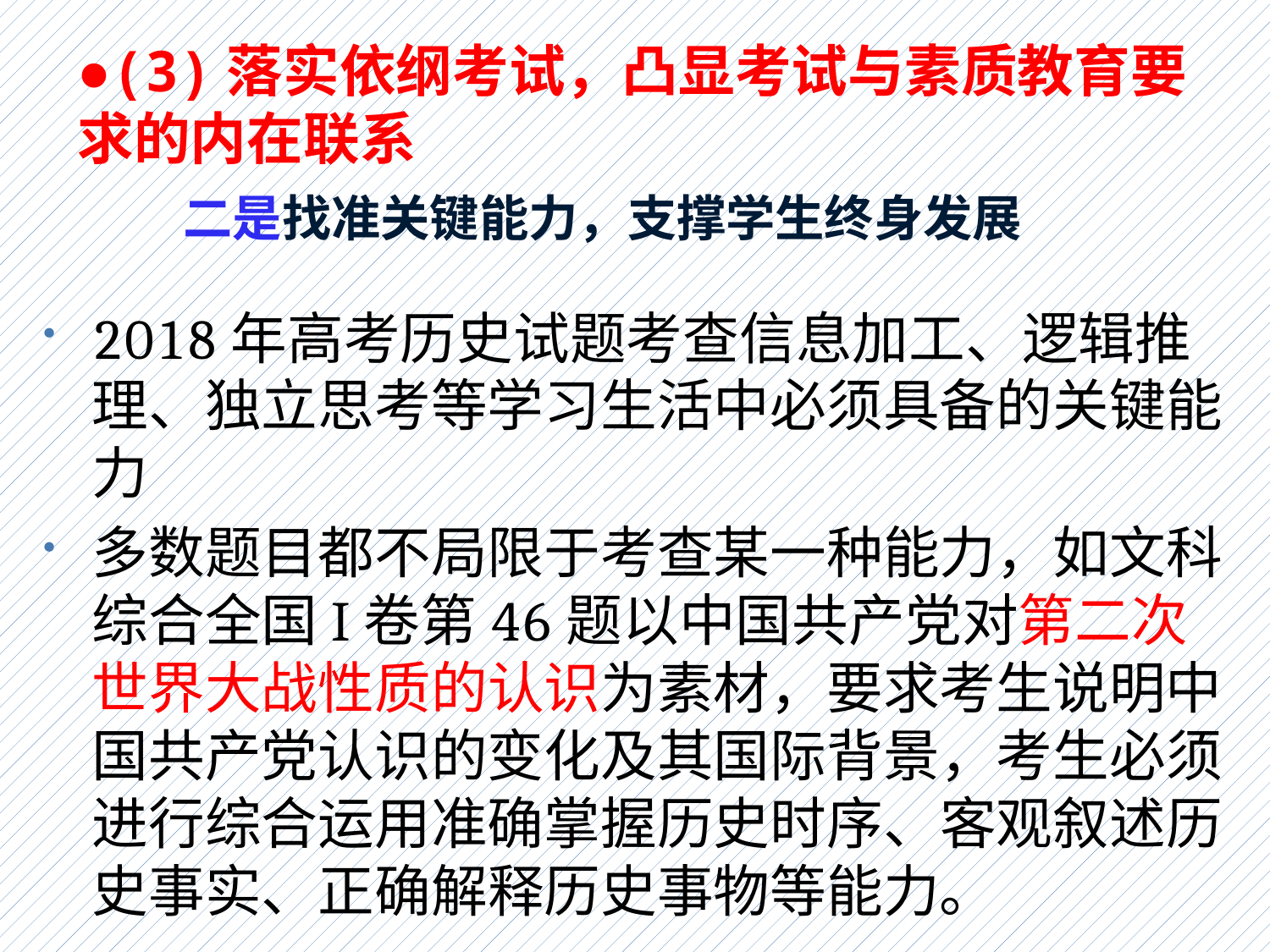

●(3)落实依纲考试，凸显考试与素质教育要求的内在联系
# 二是找准关键能力，支撑学生终身发展
2018年高考历史试题考查信息加工、逻辑推理、独立思考等学习生活中必须具备的关键能力
多数题目都不局限于考查某一种能力，如文科综合全国I卷第46题以中国共产党对第二次世界大战性质的认识为素材，要求考生说明中国共产党认识的变化及其国际背景，考生必须进行综合运用准确掌握历史时序、客观叙述历史事实、正确解释历史事物等能力。